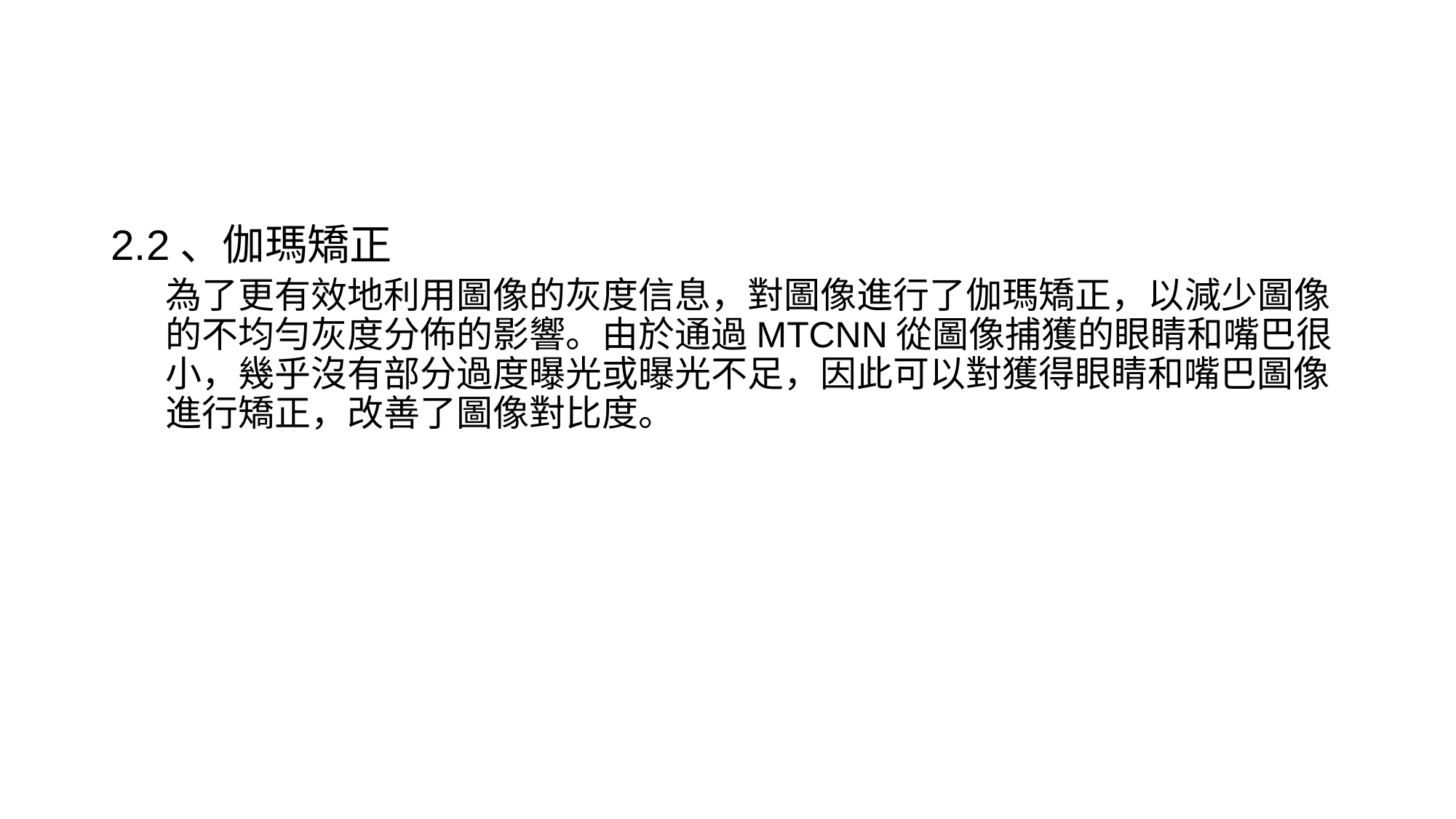

#
2.2、伽瑪矯正
為了更有效地利用圖像的灰度信息，對圖像進行了伽瑪矯正，以減少圖像的不均勻灰度分佈的影響。由於通過MTCNN從圖像捕獲的眼睛和嘴巴很小，幾乎沒有部分過度曝光或曝光不足，因此可以對獲得眼睛和嘴巴圖像進行矯正，改善了圖像對比度。